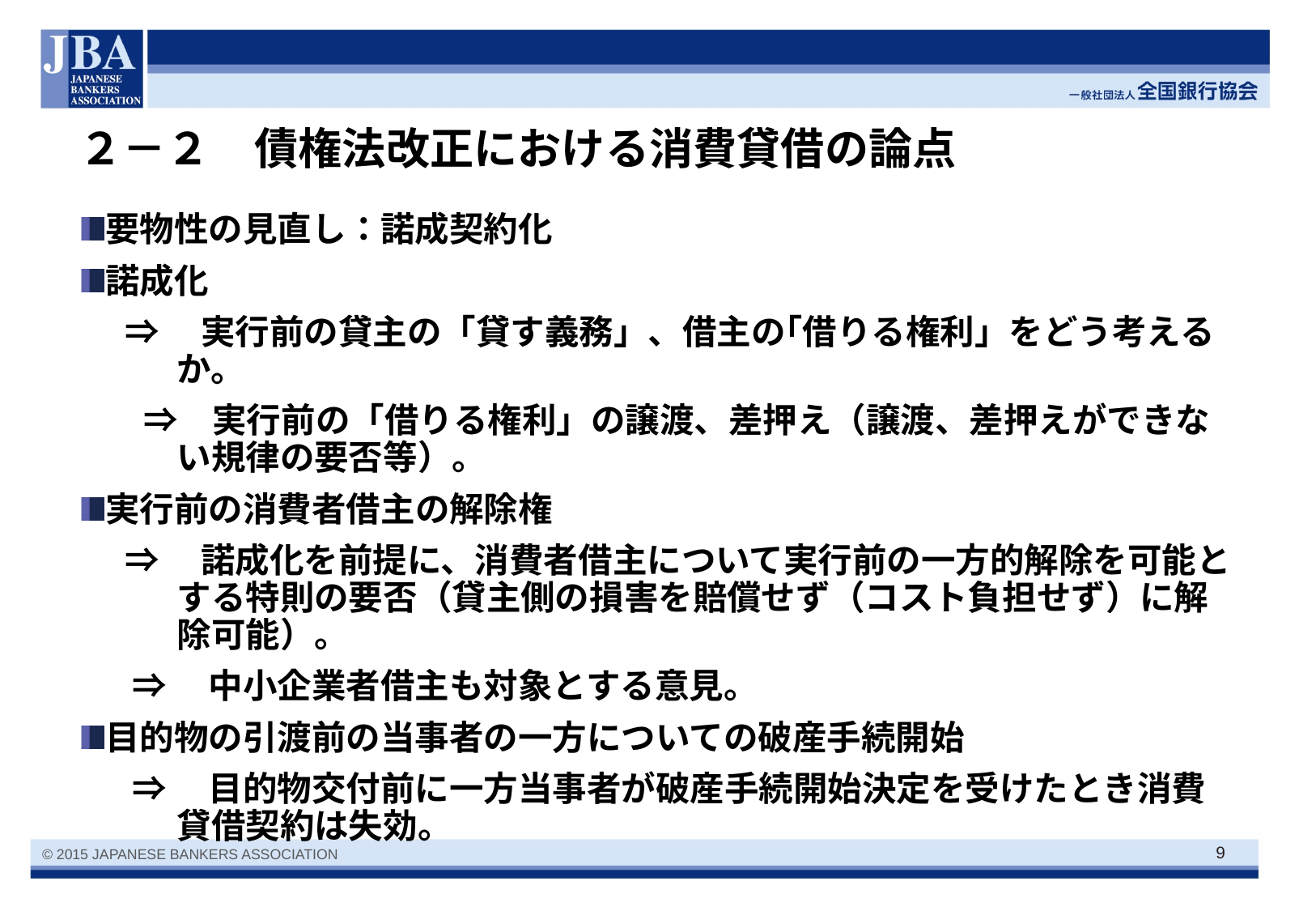

# ２－２　債権法改正における消費貸借の論点
要物性の見直し：諾成契約化
諾成化
      ⇒　実行前の貸主の「貸す義務」、借主の｢借りる権利」をどう考えるか。
　    ⇒　実行前の「借りる権利」の譲渡、差押え（譲渡、差押えができない規律の要否等）。
実行前の消費者借主の解除権
      ⇒　諾成化を前提に、消費者借主について実行前の一方的解除を可能とする特則の要否（貸主側の損害を賠償せず（コスト負担せず）に解除可能）。
       ⇒　中小企業者借主も対象とする意見。
目的物の引渡前の当事者の一方についての破産手続開始
       ⇒　目的物交付前に一方当事者が破産手続開始決定を受けたとき消費貸借契約は失効。